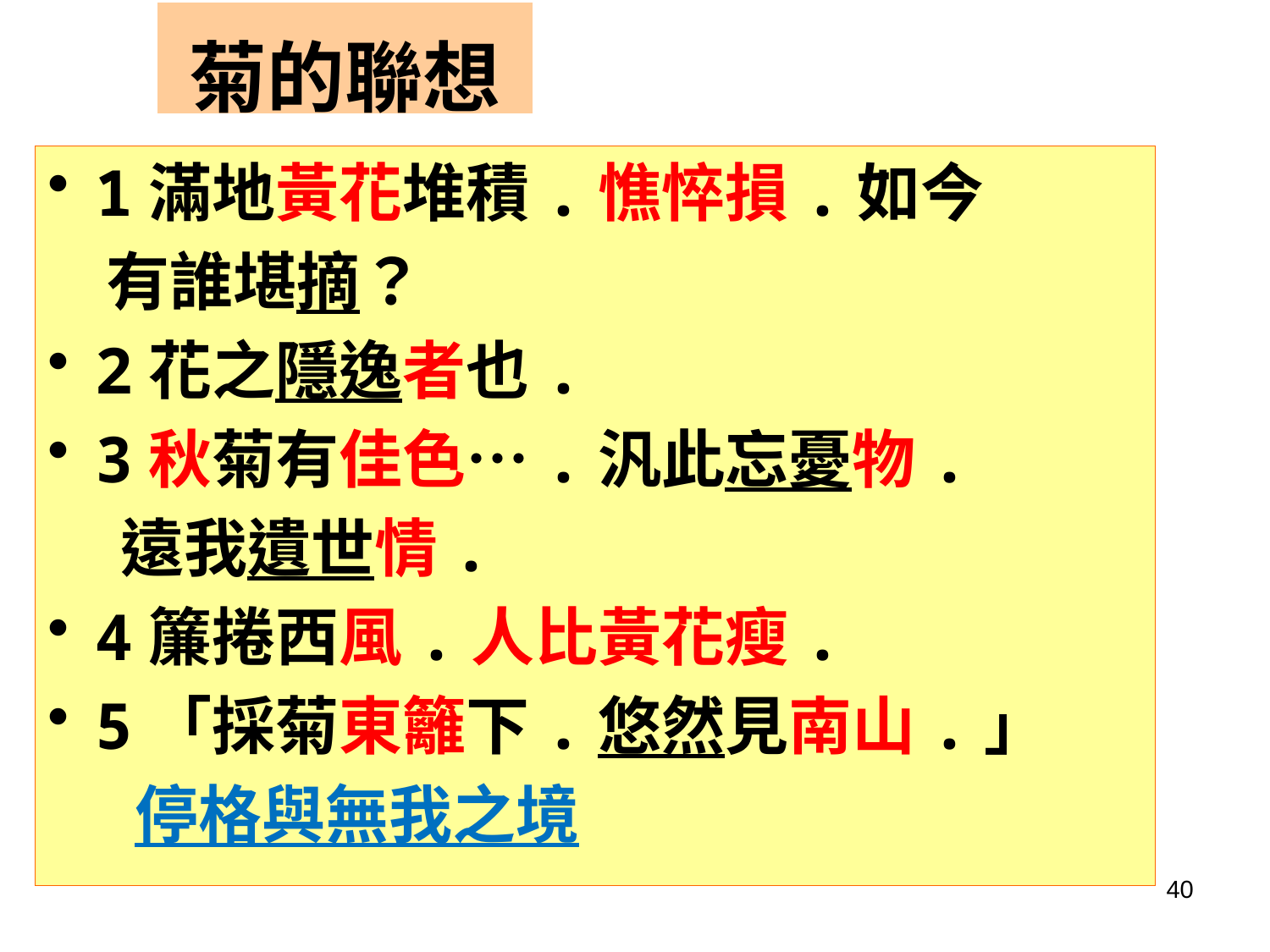

# 菊的聯想
1滿地黃花堆積.憔悴損.如今
   有誰堪摘？
2花之隱逸者也.
3秋菊有佳色….汎此忘憂物.
    遠我遺世情.
4簾捲西風.人比黃花瘦.
5「採菊東籬下.悠然見南山.」
     停格與無我之境

40